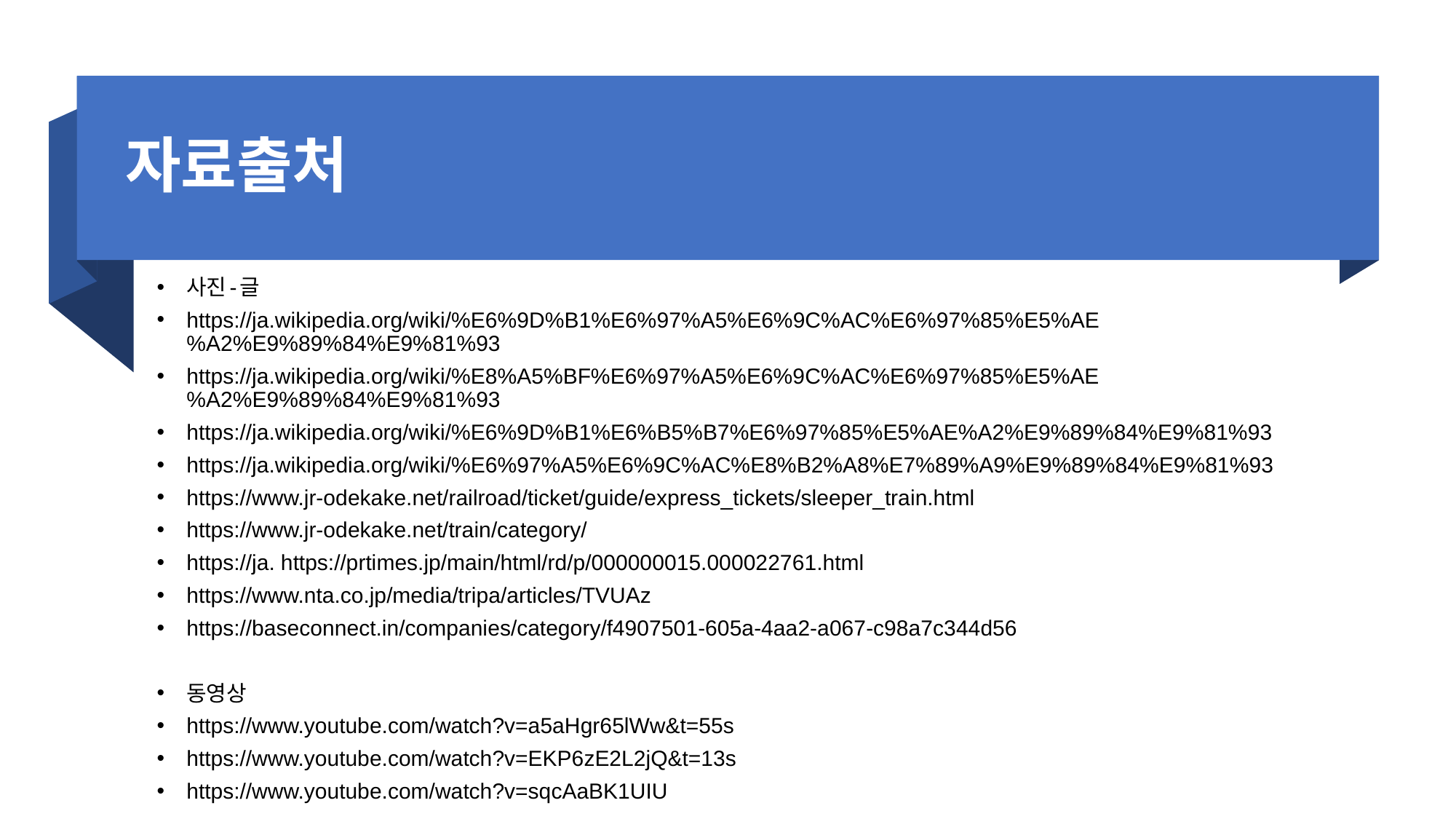

# 자료출처

사진-글
https://ja.wikipedia.org/wiki/%E6%9D%B1%E6%97%A5%E6%9C%AC%E6%97%85%E5%AE%A2%E9%89%84%E9%81%93
https://ja.wikipedia.org/wiki/%E8%A5%BF%E6%97%A5%E6%9C%AC%E6%97%85%E5%AE%A2%E9%89%84%E9%81%93
https://ja.wikipedia.org/wiki/%E6%9D%B1%E6%B5%B7%E6%97%85%E5%AE%A2%E9%89%84%E9%81%93
https://ja.wikipedia.org/wiki/%E6%97%A5%E6%9C%AC%E8%B2%A8%E7%89%A9%E9%89%84%E9%81%93
https://www.jr-odekake.net/railroad/ticket/guide/express_tickets/sleeper_train.html
https://www.jr-odekake.net/train/category/
https://ja. https://prtimes.jp/main/html/rd/p/000000015.000022761.html
https://www.nta.co.jp/media/tripa/articles/TVUAz
https://baseconnect.in/companies/category/f4907501-605a-4aa2-a067-c98a7c344d56

동영상
https://www.youtube.com/watch?v=a5aHgr65lWw&t=55s
https://www.youtube.com/watch?v=EKP6zE2L2jQ&t=13s
https://www.youtube.com/watch?v=sqcAaBK1UIU